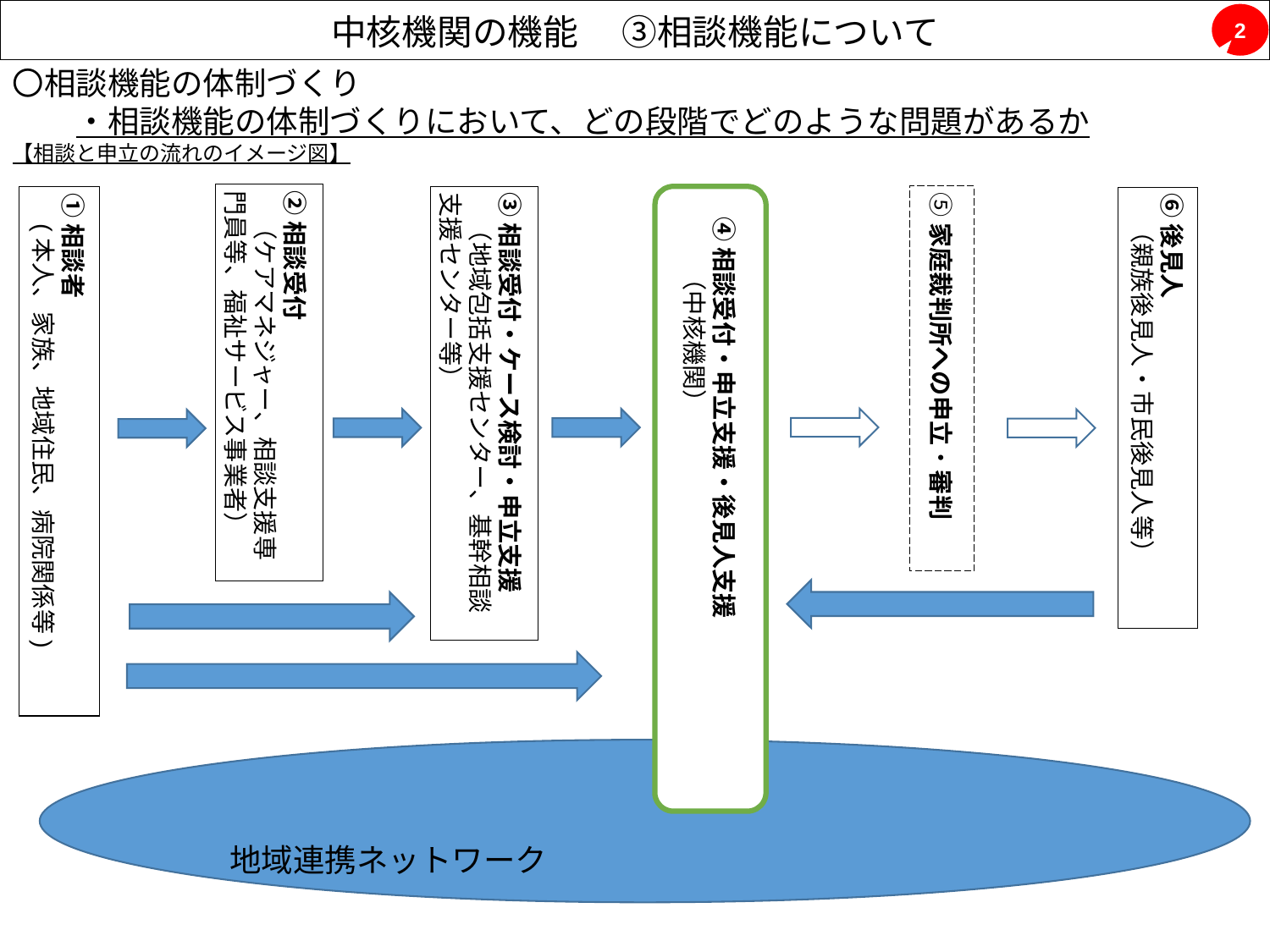

# 中核機関の機能　 ③相談機能について
2
〇相談機能の体制づくり
　　・相談機能の体制づくりにおいて、どの段階でどのような問題があるか
【相談と申立の流れのイメージ図】

②相談受付
　（ケアマネジャー、相談支援専門員等、福祉サービス事業者）
⑤家庭裁判所への申立・審判
③相談受付・ケース検討・申立支援
　（地域包括支援センター、基幹相談支援センター等）

④相談受付・申立支援・後見人支援
　　（中核機関）
①相談者
　(本人、家族、地域住民、病院関係等)
⑥後見人
　（親族後見人・市民後見人等）

地域連携ネットワーク